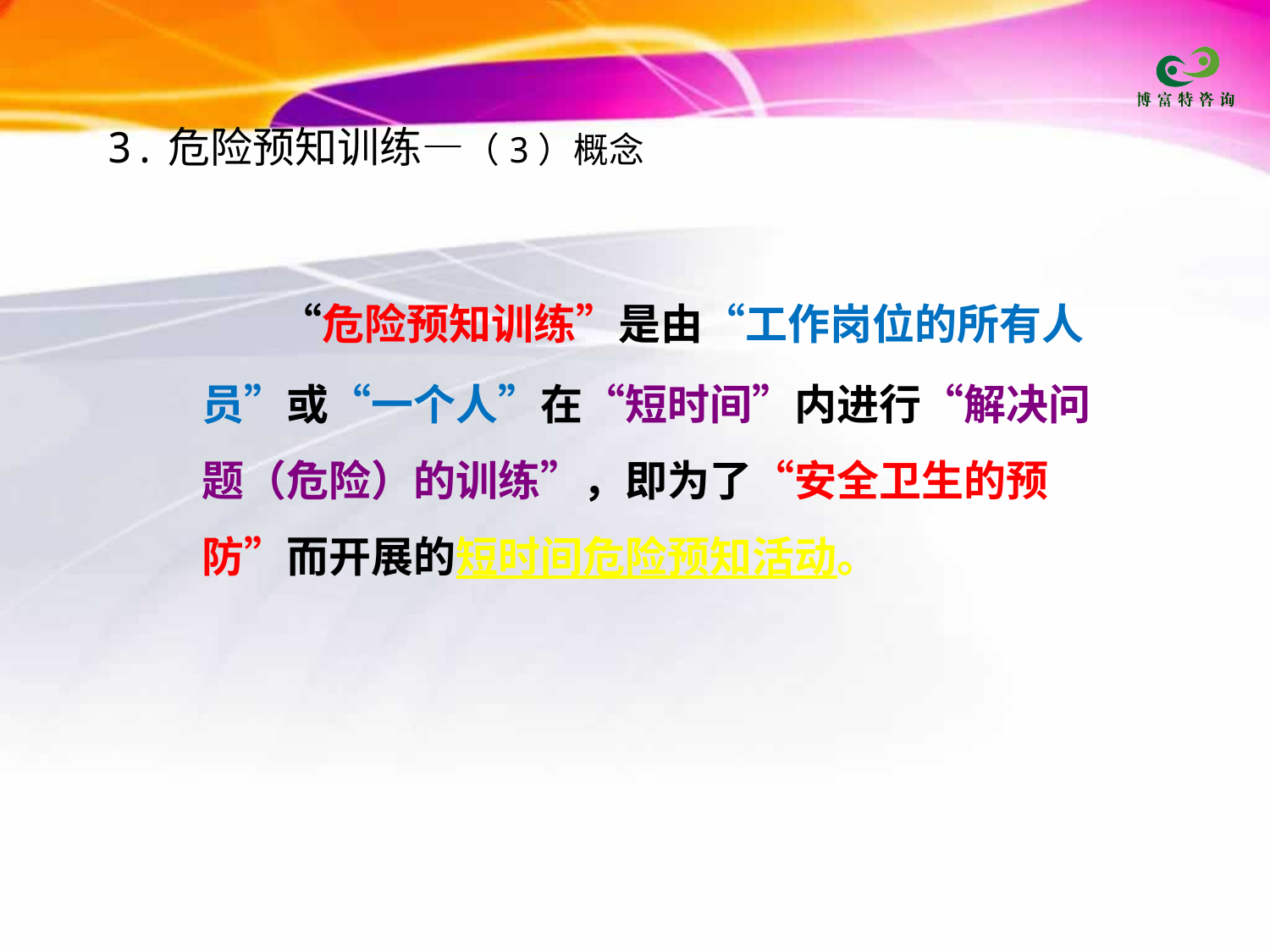

3.危险预知训练—（3）概念
　 “危险预知训练”是由“工作岗位的所有人员”或“一个人”在“短时间”内进行“解决问题（危险）的训练”，即为了“安全卫生的预防”而开展的短时间危险预知活动。